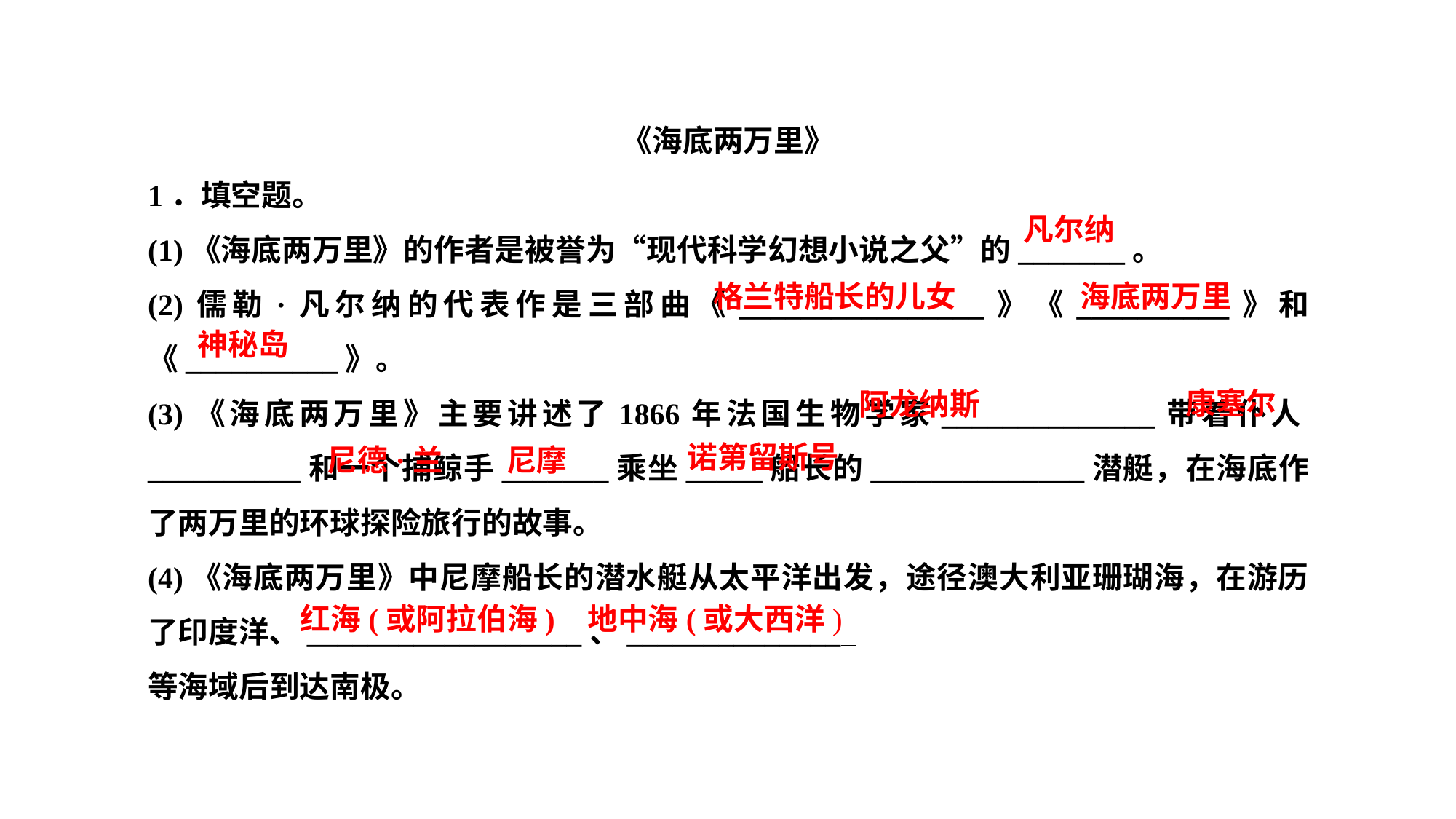

《海底两万里》
1．填空题。
(1)《海底两万里》的作者是被誉为“现代科学幻想小说之父”的_______。
(2)儒勒·凡尔纳的代表作是三部曲《________________》《__________》和《__________》。
(3)《海底两万里》主要讲述了1866年法国生物学家______________带着仆人__________和一个捕鲸手_______乘坐_____船长的______________潜艇，在海底作了两万里的环球探险旅行的故事。
(4)《海底两万里》中尼摩船长的潜水艇从太平洋出发，途径澳大利亚珊瑚海，在游历了印度洋、__________________、______________
等海域后到达南极。
凡尔纳
格兰特船长的儿女
海底两万里
神秘岛
康塞尔
阿龙纳斯
诺第留斯号
尼德·兰
尼摩
红海(或阿拉伯海)
地中海(或大西洋)